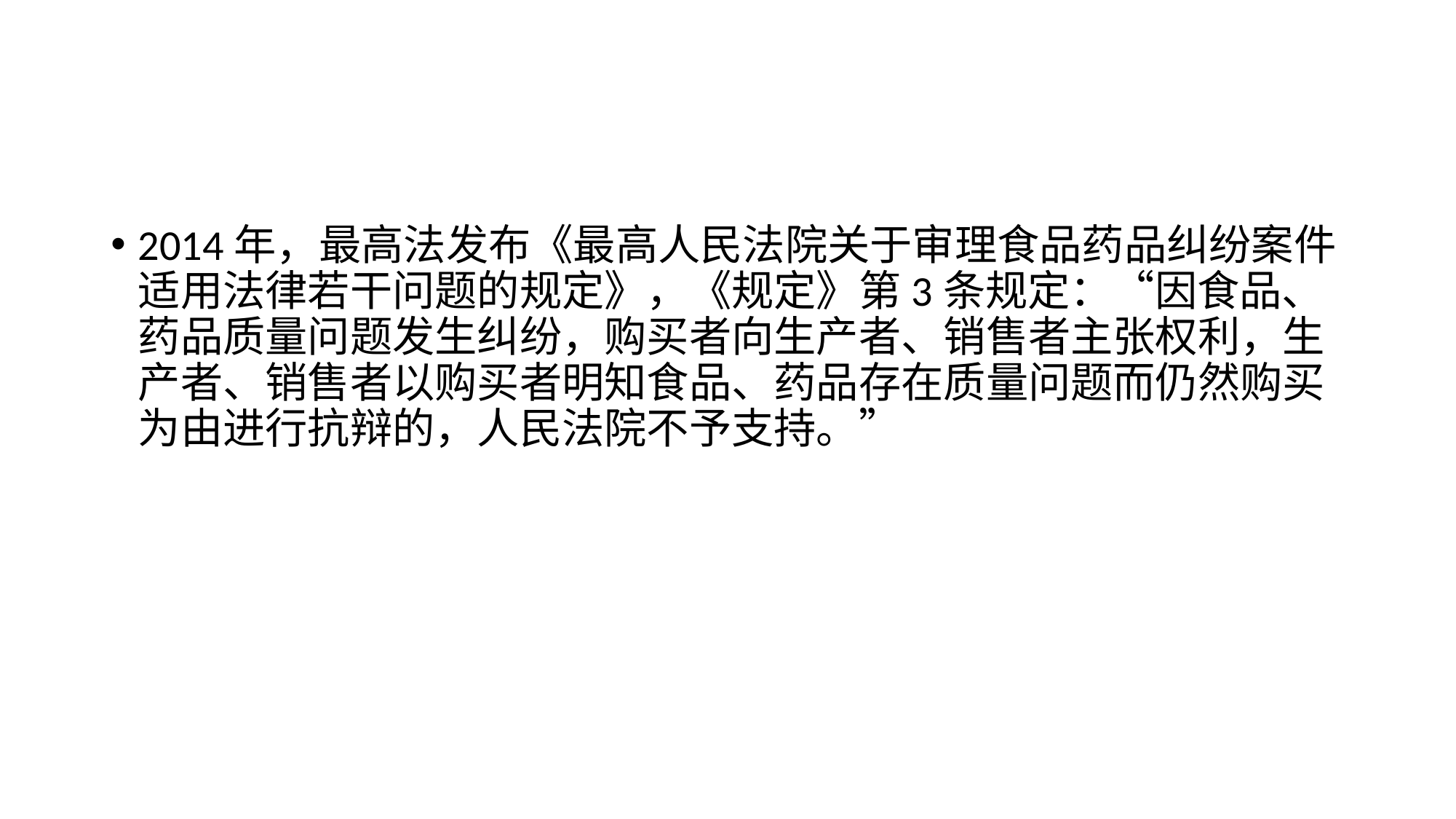

#
2014年，最高法发布《最高人民法院关于审理食品药品纠纷案件适用法律若干问题的规定》，《规定》第3条规定：“因食品、药品质量问题发生纠纷，购买者向生产者、销售者主张权利，生产者、销售者以购买者明知食品、药品存在质量问题而仍然购买为由进行抗辩的，人民法院不予支持。”